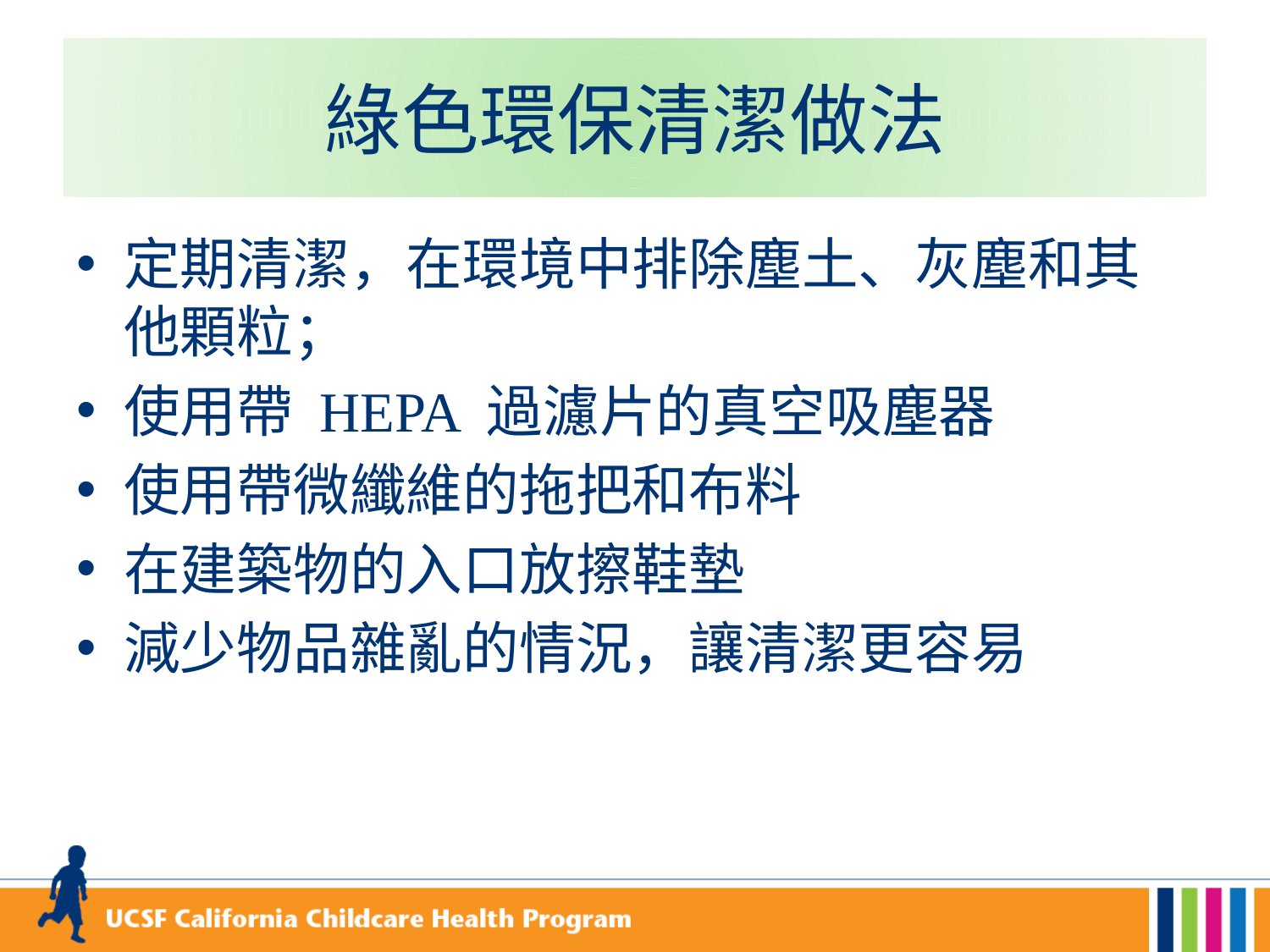

# 綠色環保清潔做法
定期清潔，在環境中排除塵土、灰塵和其他顆粒；
使用帶 HEPA 過濾片的真空吸塵器
使用帶微纖維的拖把和布料
在建築物的入口放擦鞋墊
減少物品雜亂的情況，讓清潔更容易